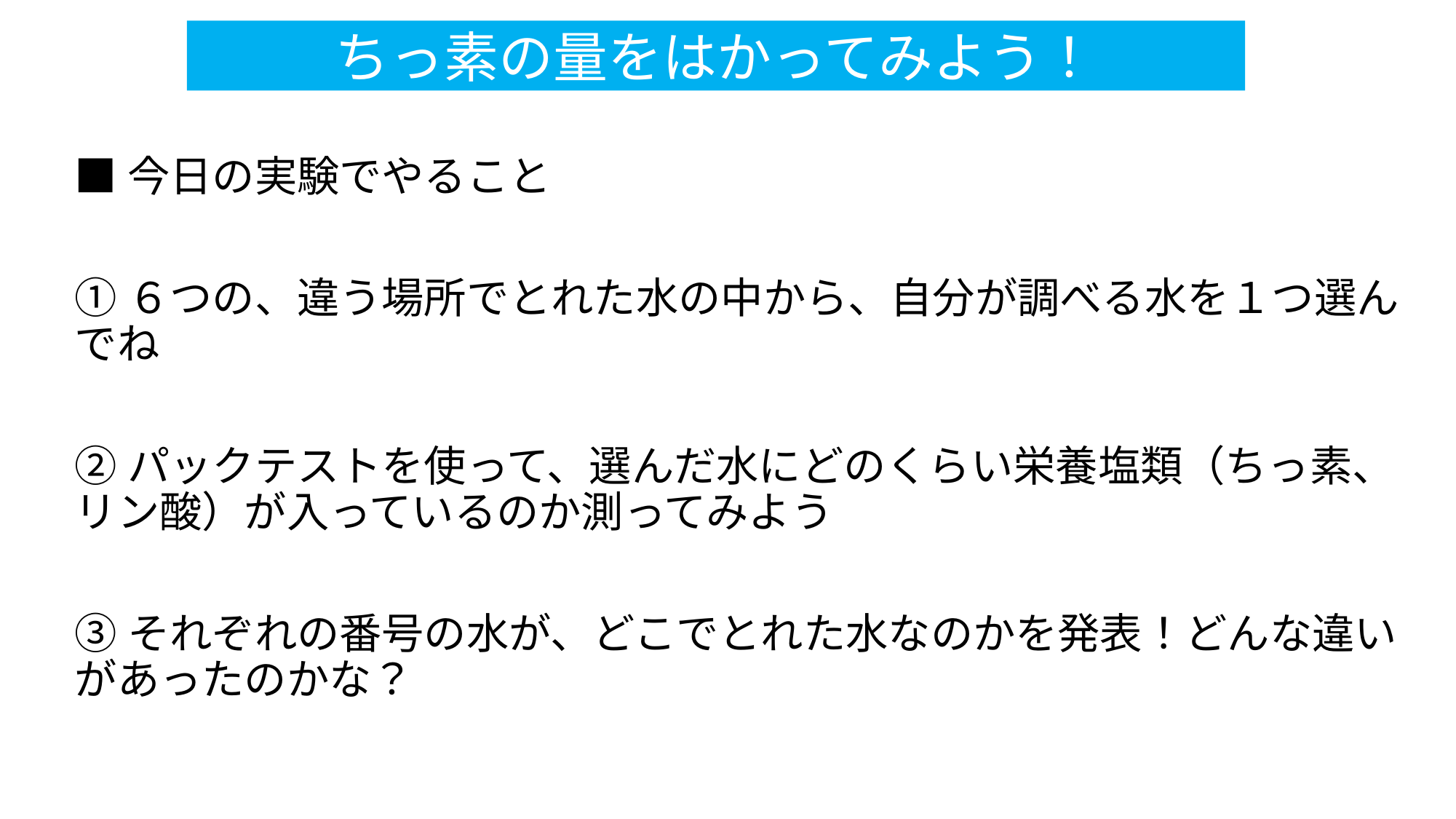

ちっ素の量をはかってみよう！
■今日の実験でやること

①６つの、違う場所でとれた水の中から、自分が調べる水を１つ選んでね

②パックテストを使って、選んだ水にどのくらい栄養塩類（ちっ素、リン酸）が入っているのか測ってみよう

③それぞれの番号の水が、どこでとれた水なのかを発表！どんな違いがあったのかな？